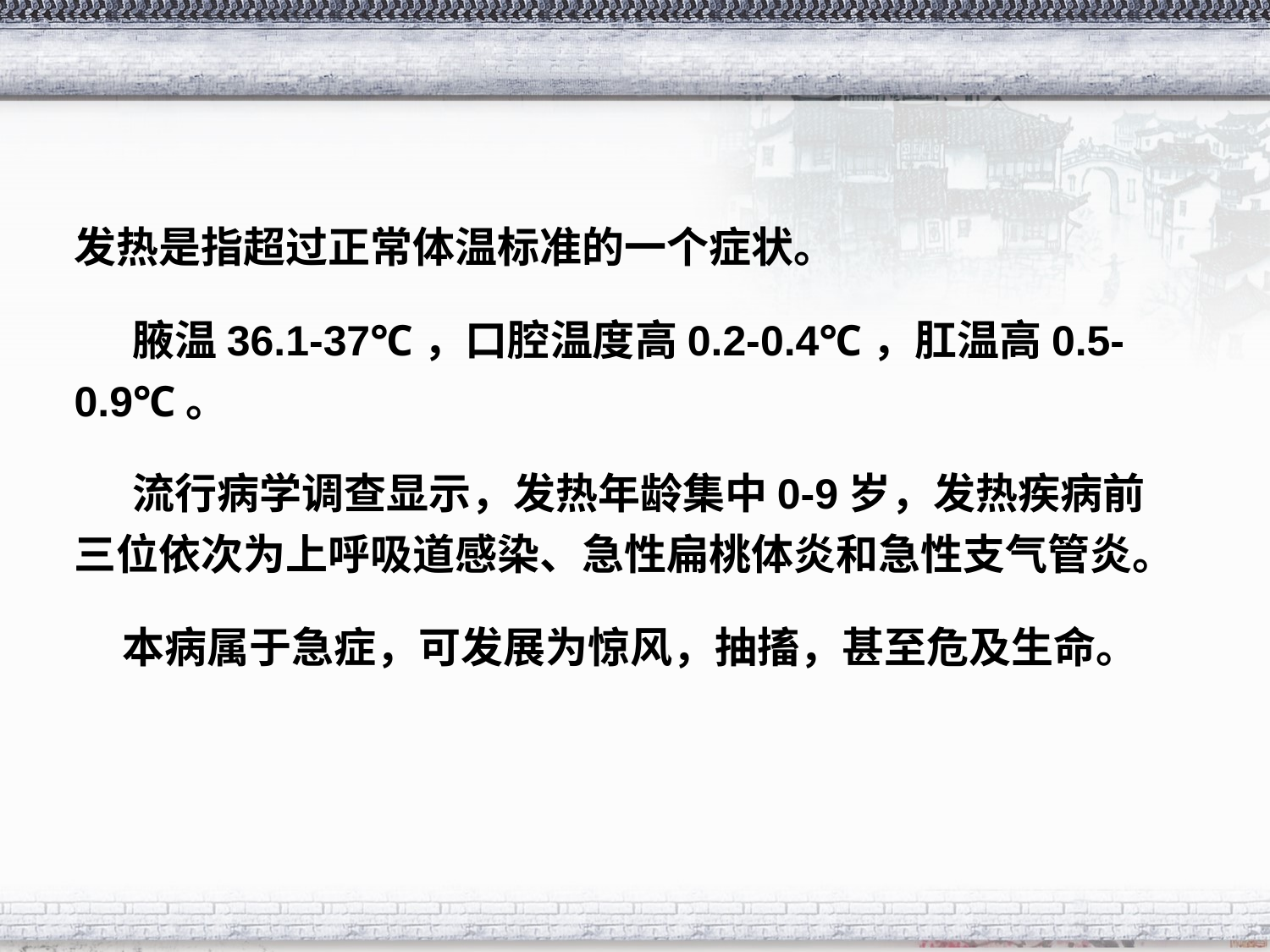

#
发热是指超过正常体温标准的一个症状。
     腋温36.1-37℃，口腔温度高0.2-0.4℃，肛温高0.5-0.9℃。
     流行病学调查显示，发热年龄集中0-9岁，发热疾病前三位依次为上呼吸道感染、急性扁桃体炎和急性支气管炎。
    本病属于急症，可发展为惊风，抽搐，甚至危及生命。